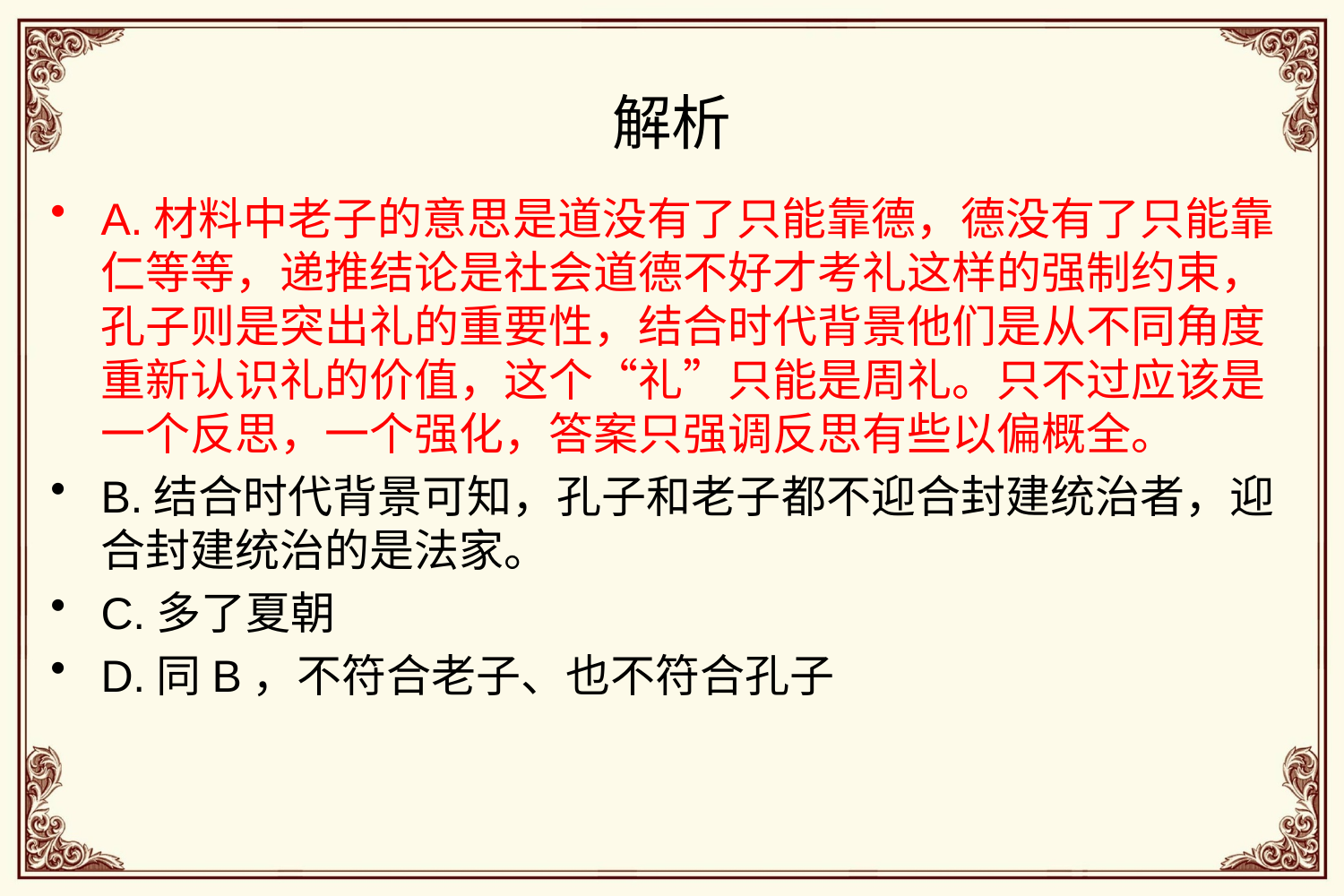

# 解析
A.材料中老子的意思是道没有了只能靠德，德没有了只能靠仁等等，递推结论是社会道德不好才考礼这样的强制约束，孔子则是突出礼的重要性，结合时代背景他们是从不同角度重新认识礼的价值，这个“礼”只能是周礼。只不过应该是一个反思，一个强化，答案只强调反思有些以偏概全。
B.结合时代背景可知，孔子和老子都不迎合封建统治者，迎合封建统治的是法家。
C.多了夏朝
D.同B，不符合老子、也不符合孔子